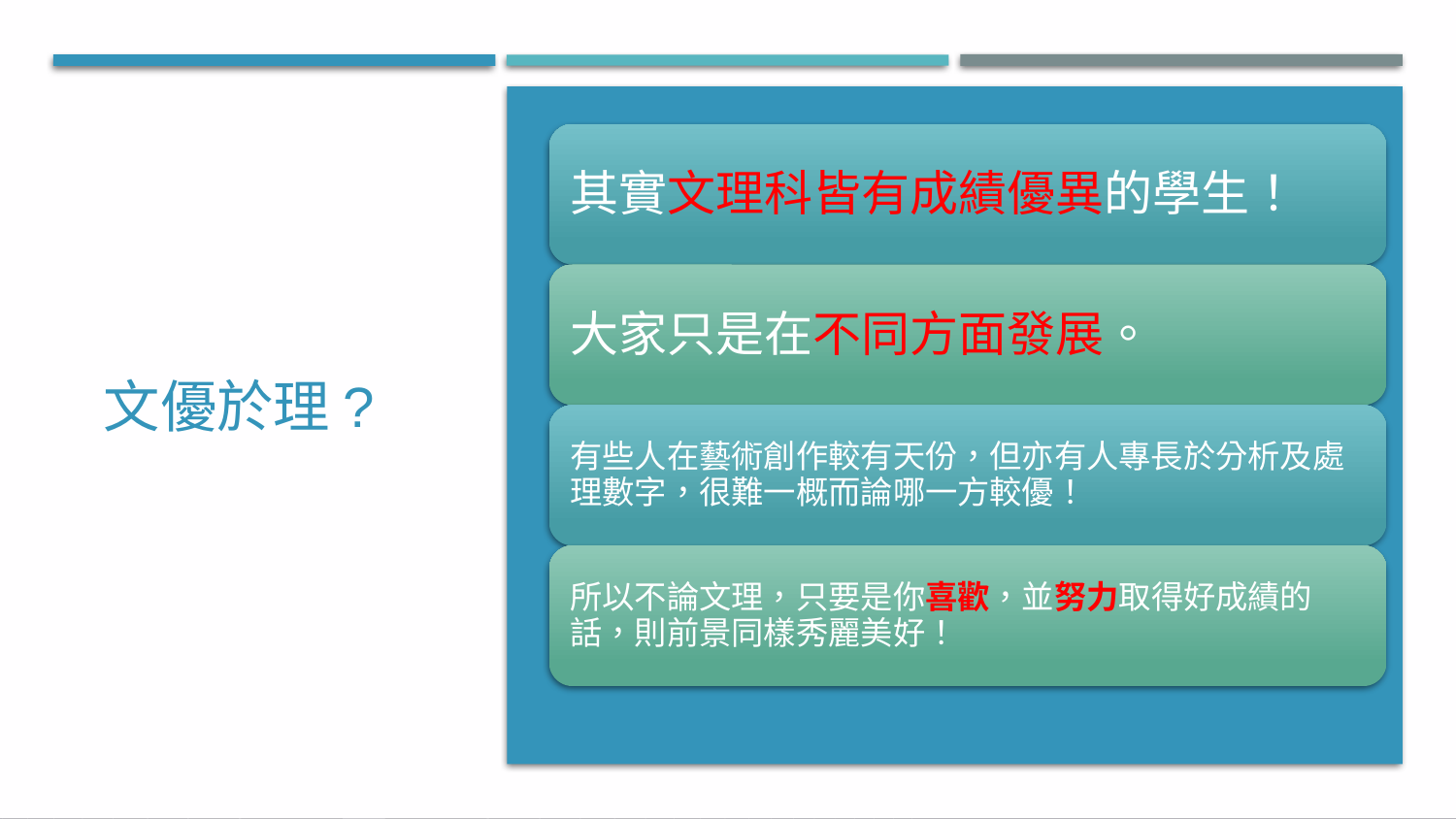

文優於理?
其實文理科皆有成績優異的學生！
大家只是在不同方面發展。
有些人在藝術創作較有天份，但亦有人專長於分析及處理數字，很難一概而論哪一方較優！
所以不論文理，只要是你喜歡，並努力取得好成績的話，則前景同樣秀麗美好！